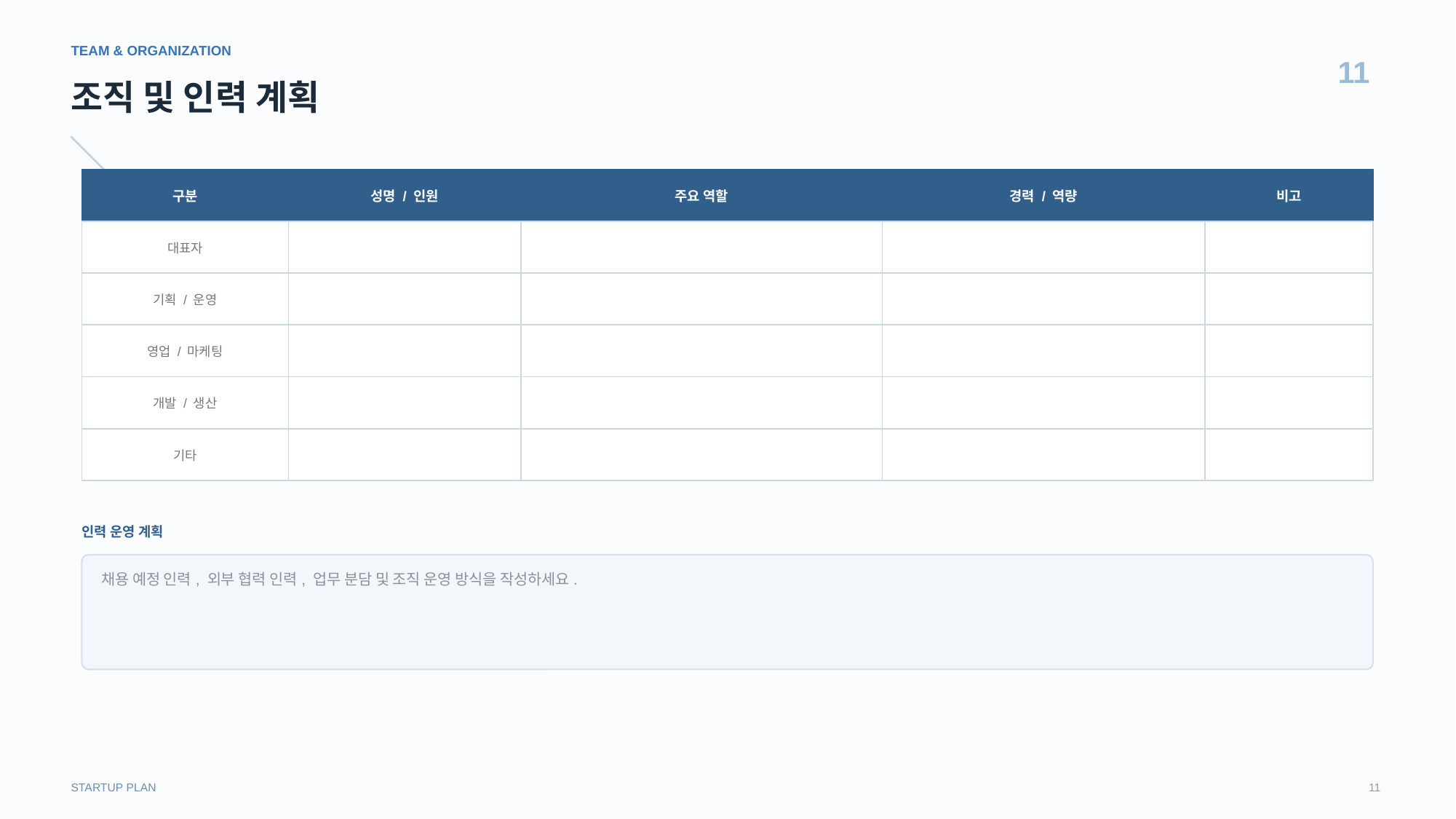

TEAM & ORGANIZATION
11
조직 및 인력 계획

구분
성명 / 인원
주요 역할
경력 / 역량
비고

대표자

기획 / 운영

영업 / 마케팅

개발 / 생산

기타

인력 운영 계획

채용 예정 인력, 외부 협력 인력, 업무 분담 및 조직 운영 방식을 작성하세요.
STARTUP PLAN
11